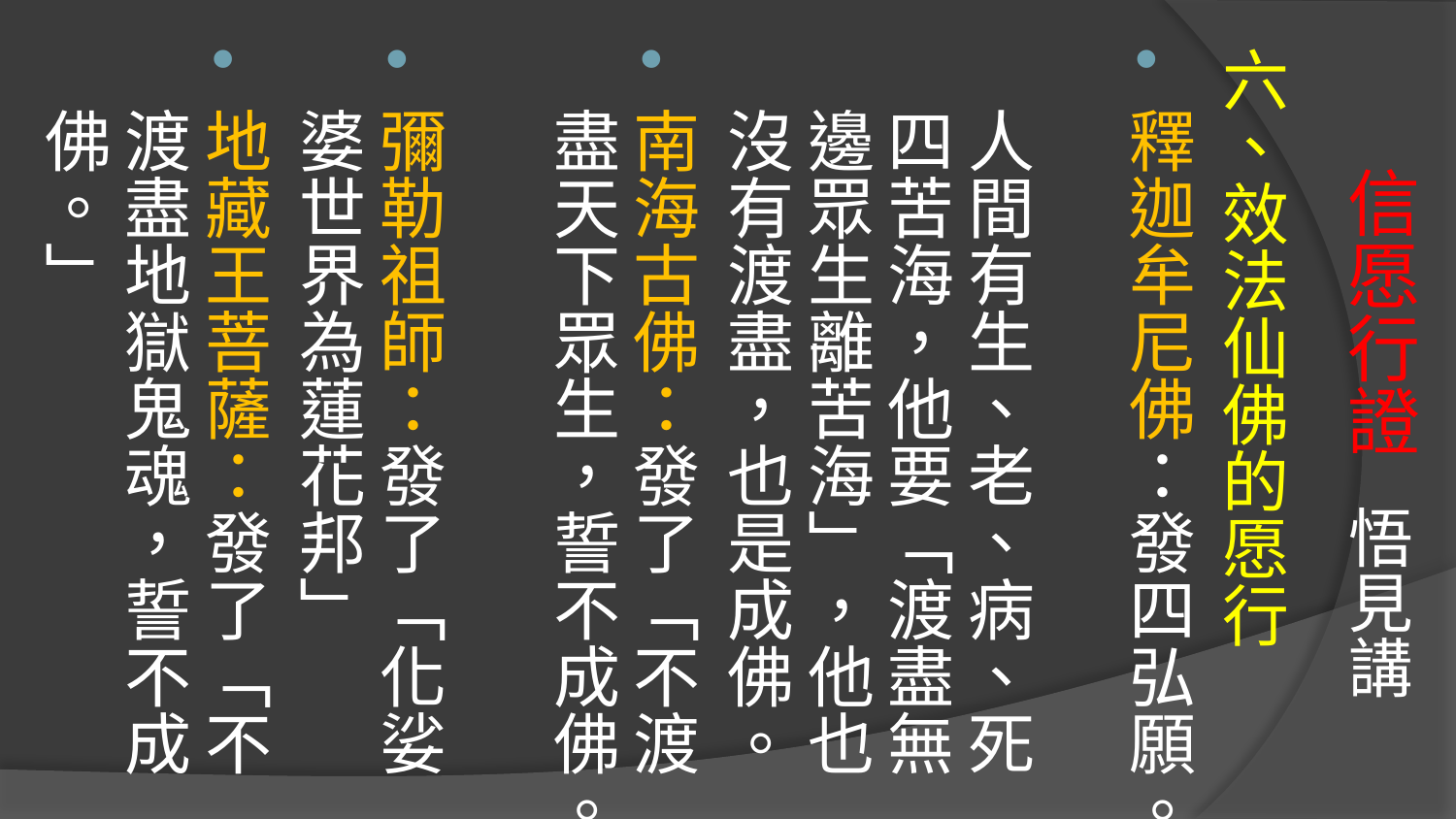

# 信愿行證   悟見講
六、效法仙佛的愿行
釋迦牟尼佛：發四弘願。
人間有生、老、病、死四苦海，他要「渡盡無邊眾生離苦海」，他也沒有渡盡，也是成佛。
南海古佛：發了「不渡盡天下眾生，誓不成佛。
彌勒祖師：發了「化娑婆世界為蓮花邦」
地藏王菩薩：發了「不渡盡地獄鬼魂，誓不成佛。」